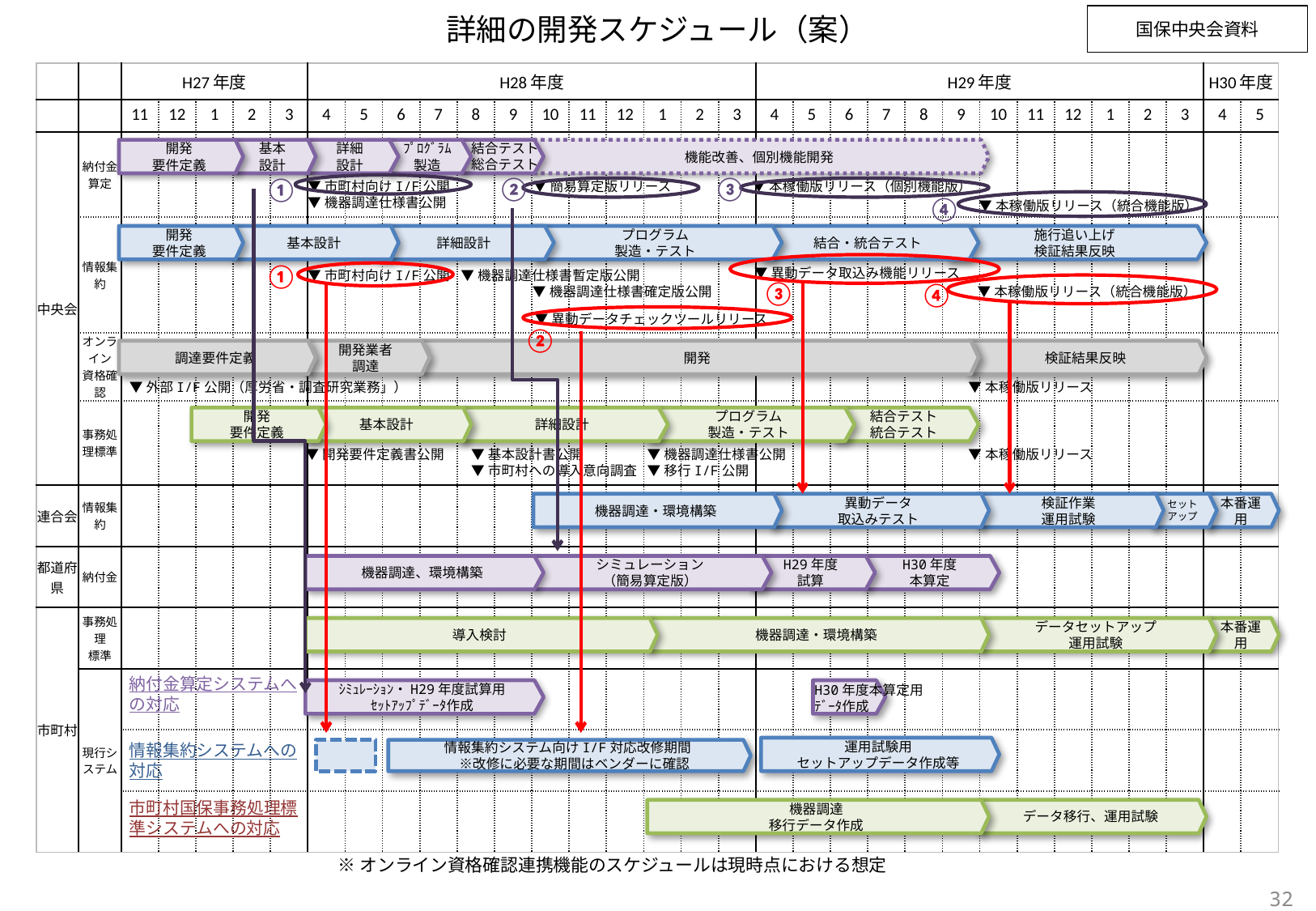

# 詳細の開発スケジュール（案）
国保中央会資料
|  |  | H27年度 |  |  |  |  | H28年度 |  |  |  |  |  |  |  |  |  |  |  | H29年度 |  |  |  |  |  |  |  |  |  |  |  | H30年度 |  |
| --- | --- | --- | --- | --- | --- | --- | --- | --- | --- | --- | --- | --- | --- | --- | --- | --- | --- | --- | --- | --- | --- | --- | --- | --- | --- | --- | --- | --- | --- | --- | --- | --- |
|  |  | 11 | 12 | 1 | 2 | 3 | 4 | 5 | 6 | 7 | 8 | 9 | 10 | 11 | 12 | 1 | 2 | 3 | 4 | 5 | 6 | 7 | 8 | 9 | 10 | 11 | 12 | 1 | 2 | 3 | 4 | 5 |
| 中央会 | 納付金算定 |  |  |  |  |  |  |  |  |  |  |  |  |  |  |  |  |  |  |  |  |  |  |  |  |  |  |  |  |  |  |  |
|  | 情報集約 |  |  |  |  |  |  |  |  |  |  |  |  |  |  |  |  |  |  |  |  |  |  |  |  |  |  |  |  |  |  |  |
|  | オンライン 資格確認 |  |  |  |  |  |  |  |  |  |  |  |  |  |  |  |  |  |  |  |  |  |  |  |  |  |  |  |  |  |  |  |
|  | 事務処理標準 |  |  |  |  |  |  |  |  |  |  |  |  |  |  |  |  |  |  |  |  |  |  |  |  |  |  |  |  |  |  |  |
| 連合会 | 情報集約 |  |  |  |  |  |  |  |  |  |  |  |  |  |  |  |  |  |  |  |  |  |  |  |  |  |  |  |  |  |  |  |
| 都道府県 | 納付金 |  |  |  |  |  |  |  |  |  |  |  |  |  |  |  |  |  |  |  |  |  |  |  |  |  |  |  |  |  |  |  |
| 市町村 | 事務処理 標準 |  |  |  |  |  |  |  |  |  |  |  |  |  |  |  |  |  |  |  |  |  |  |  |  |  |  |  |  |  |  |  |
|  | 現行システム |  |  |  |  |  |  |  |  |  |  |  |  |  |  |  |  |  |  |  |  |  |  |  |  |  |  |  |  |  |  |  |
|  |  |  |  |  |  |  |  |  |  |  |  |  |  |  |  |  |  |  |  |  |  |  |  |  |  |  |  |  |  |  |  |  |
|  |  |  |  |  |  |  |  |  |  |  |  |  |  |  |  |  |  |  |  |  |  |  |  |  |  |  |  |  |  |  |  |  |
開発
要件定義
基本
設計
詳細
設計
ﾌﾟﾛｸﾞﾗﾑ
製造

機能改善、個別機能開発
結合テスト
総合テスト
③
②
①

▼市町村向けI/F公開
▼機器調達仕様書公開
▼簡易算定版リリース
▼本稼働版リリース（個別機能版）
④

▼本稼働版リリース（統合機能版）
開発
要件定義
基本設計
詳細設計
プログラム
製造・テスト
結合・統合テスト
施行追い上げ
検証結果反映

①

▼異動データ取込み機能リリース
▼市町村向けI/F公開
▼機器調達仕様書暫定版公開
③
④

▼機器調達仕様書確定版公開
▼本稼働版リリース（統合機能版）

▼異動データチェックツールリリース

②
調達要件定義
検証結果反映
開発業者
調達
開発
▼外部I/F公開（厚労省・調査研究業務」）
▼本稼働版リリース
開発
要件定義
基本設計
詳細設計
プログラム
製造・テスト
結合テスト
統合テスト
▼開発要件定義書公開
▼基本設計書公開
▼市町村への導入意向調査
▼機器調達仕様書公開
▼移行I/F公開
▼本稼働版リリース
機器調達・環境構築
異動データ
取込みテスト
検証作業
運用試験
セット
アップ
本番運用
シミュレーション
（簡易算定版）
H29年度
試算
H30年度
本算定
機器調達、環境構築
導入検討
機器調達・環境構築
データセットアップ
運用試験
本番運用
納付金算定システムへの対応
H30年度本算定用
ﾃﾞｰﾀ作成
ｼﾐｭﾚｰｼｮﾝ・H29年度試算用
ｾｯﾄｱｯﾌﾟﾃﾞｰﾀ作成

運用試験用
セットアップデータ作成等
情報集約システムへの対応

情報集約システム向けI/F対応改修期間
　※改修に必要な期間はベンダーに確認
市町村国保事務処理標準システムへの対応
データ移行、運用試験
機器調達
移行データ作成
※オンライン資格確認連携機能のスケジュールは現時点における想定
32